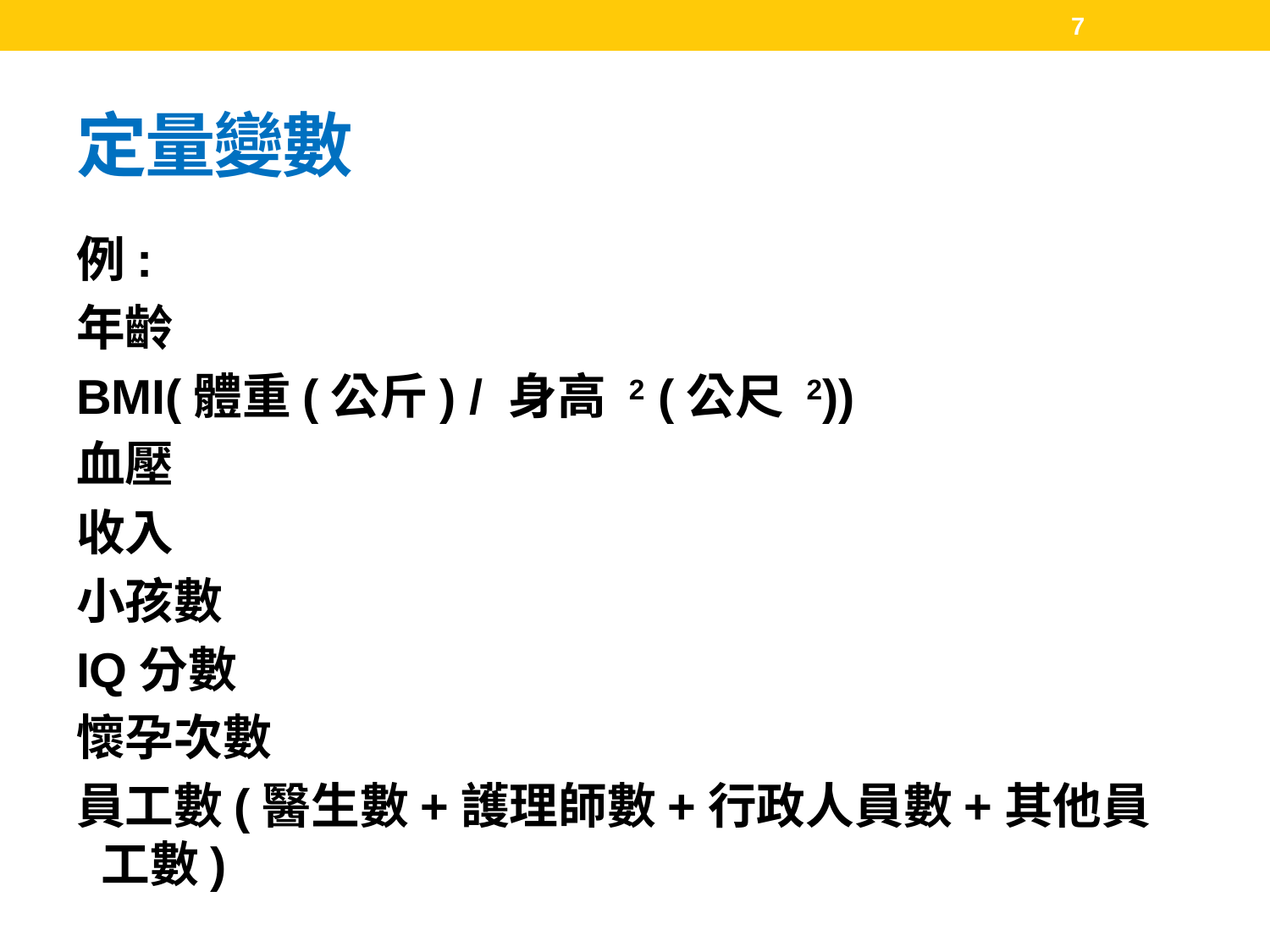

7
# 定量變數
例:
年齡
BMI(體重(公斤) / 身高 2 (公尺 2))
血壓
收入
小孩數
IQ分數
懷孕次數
員工數(醫生數+護理師數+行政人員數+其他員工數)